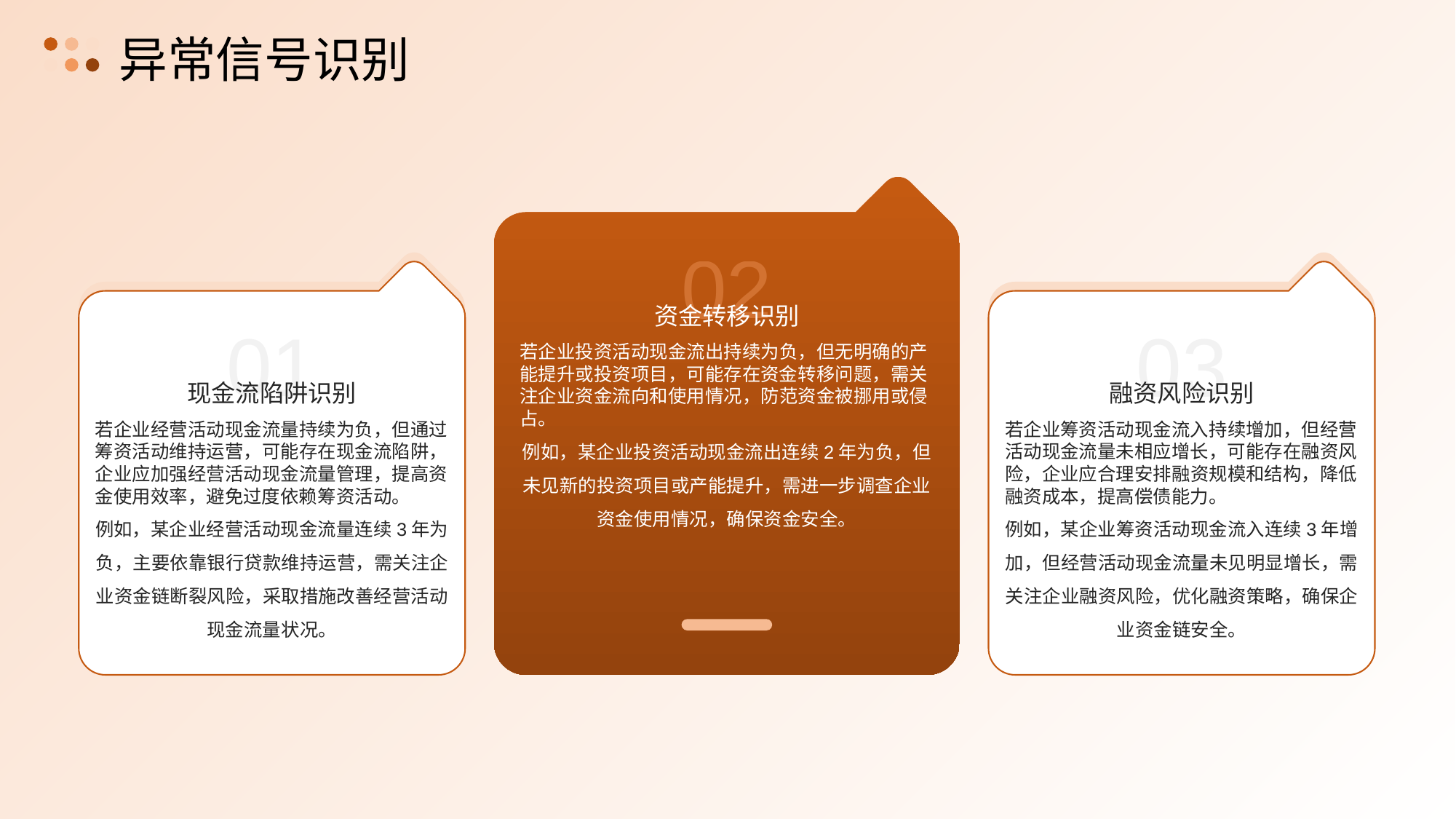

异常信号识别

02

资金转移识别
01
03
若企业投资活动现金流出持续为负，但无明确的产能提升或投资项目，可能存在资金转移问题，需关注企业资金流向和使用情况，防范资金被挪用或侵占。
例如，某企业投资活动现金流出连续2年为负，但未见新的投资项目或产能提升，需进一步调查企业资金使用情况，确保资金安全。
现金流陷阱识别
融资风险识别
若企业经营活动现金流量持续为负，但通过筹资活动维持运营，可能存在现金流陷阱，企业应加强经营活动现金流量管理，提高资金使用效率，避免过度依赖筹资活动。
例如，某企业经营活动现金流量连续3年为负，主要依靠银行贷款维持运营，需关注企业资金链断裂风险，采取措施改善经营活动现金流量状况。
若企业筹资活动现金流入持续增加，但经营活动现金流量未相应增长，可能存在融资风险，企业应合理安排融资规模和结构，降低融资成本，提高偿债能力。
例如，某企业筹资活动现金流入连续3年增加，但经营活动现金流量未见明显增长，需关注企业融资风险，优化融资策略，确保企业资金链安全。